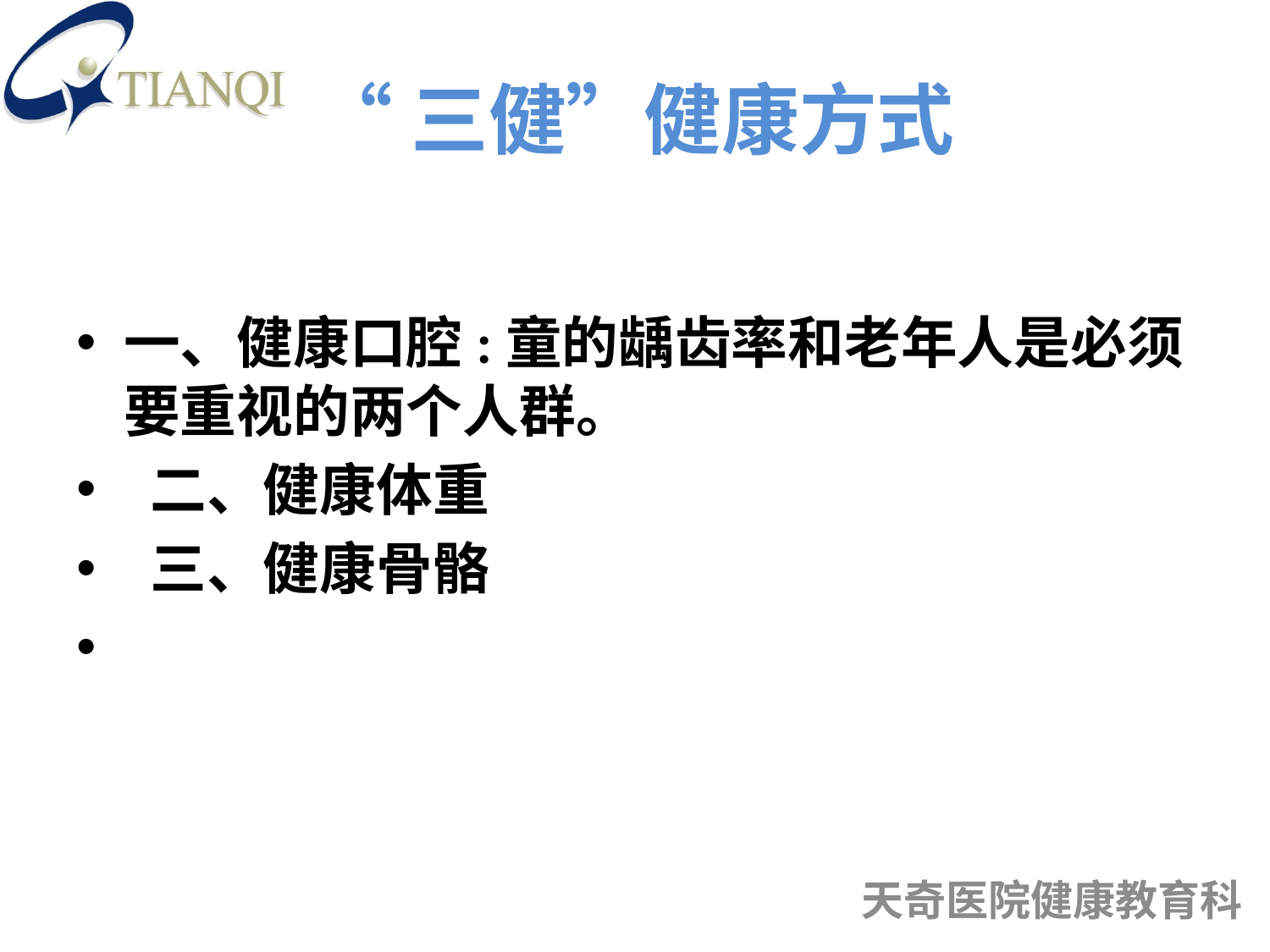

# “三健”健康方式

一、健康口腔:童的龋齿率和老年人是必须要重视的两个人群。
 二、健康体重
 三、健康骨骼